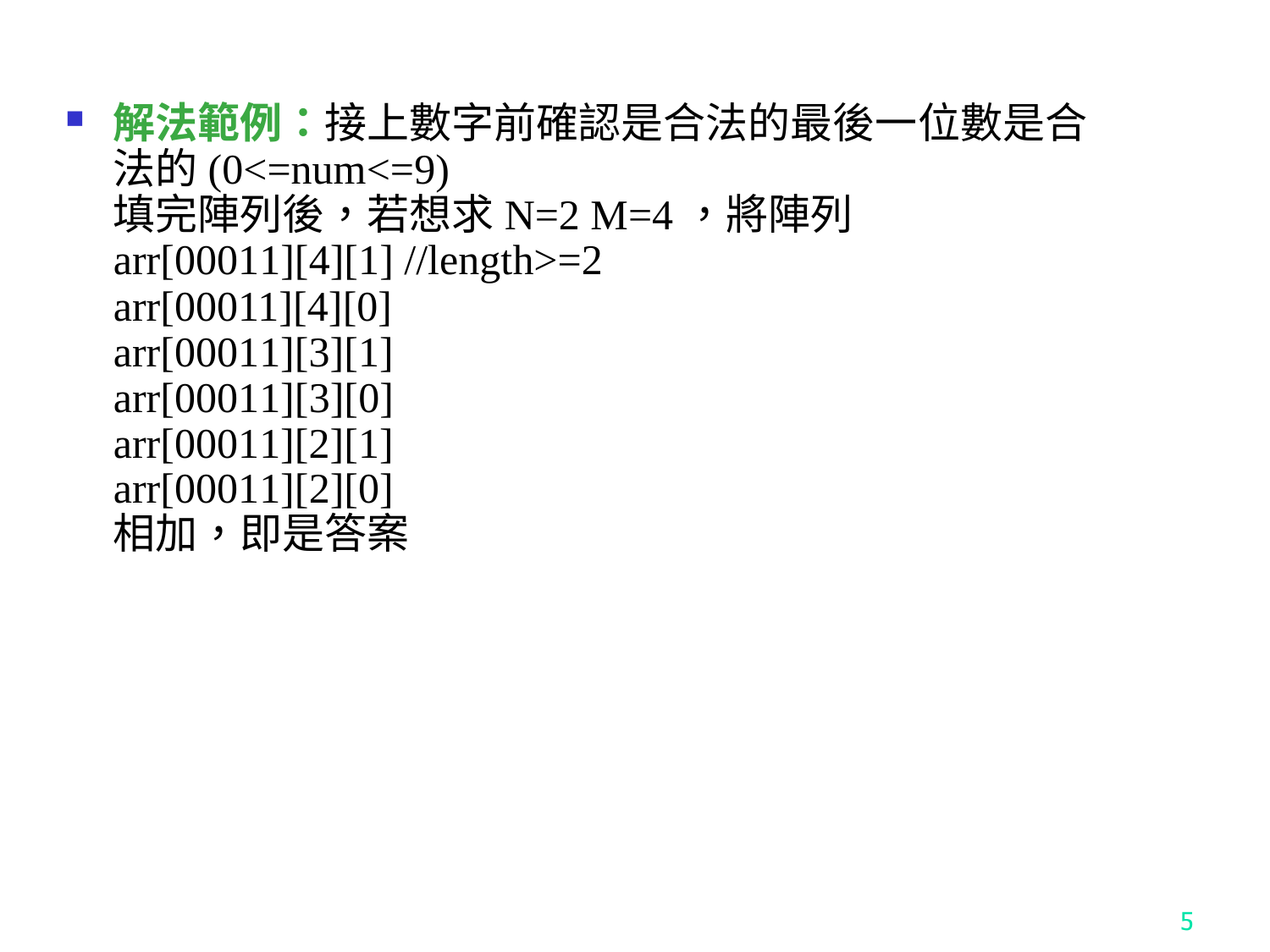

解法範例：接上數字前確認是合法的最後一位數是合法的(0<=num<=9)
填完陣列後，若想求N=2 M=4，將陣列
arr[00011][4][1] //length>=2
arr[00011][4][0]
arr[00011][3][1]
arr[00011][3][0]
arr[00011][2][1]
arr[00011][2][0]
相加，即是答案
5